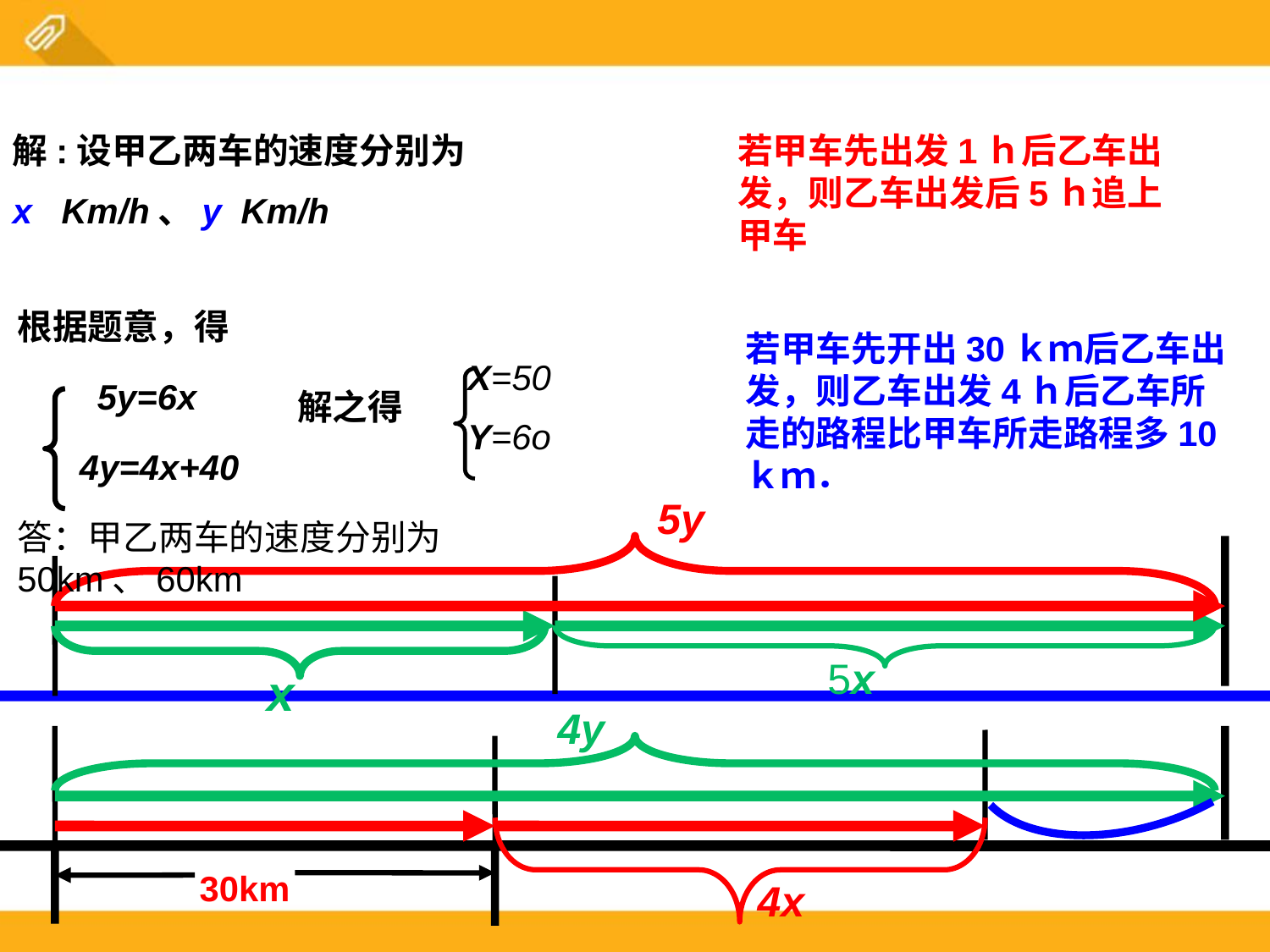

解:设甲乙两车的速度分别为
x   Km/h、y  Km/h
若甲车先出发1ｈ后乙车出发，则乙车出发后5ｈ追上甲车
根据题意，得
若甲车先开出30ｋｍ后乙车出发，则乙车出发4ｈ后乙车所走的路程比甲车所走路程多10ｋｍ．
X=50

Y=6o
5y=6x
解之得

4y=4x+40

5y
答：甲乙两车的速度分别为50km、60km

x

5x

4y

4x

30km